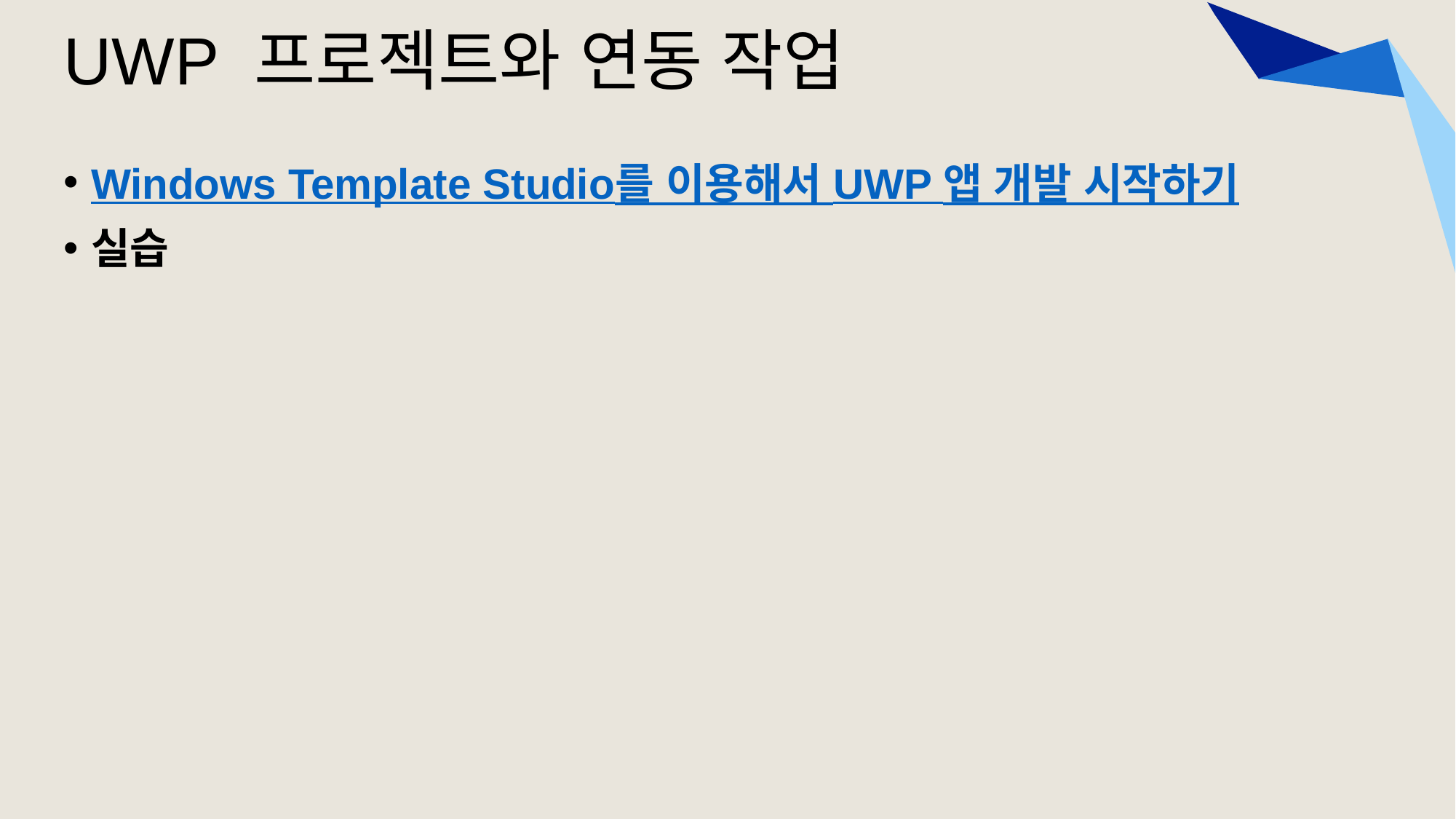

# UWP 프로젝트와 연동 작업
Windows Template Studio를 이용해서 UWP 앱 개발 시작하기
실습